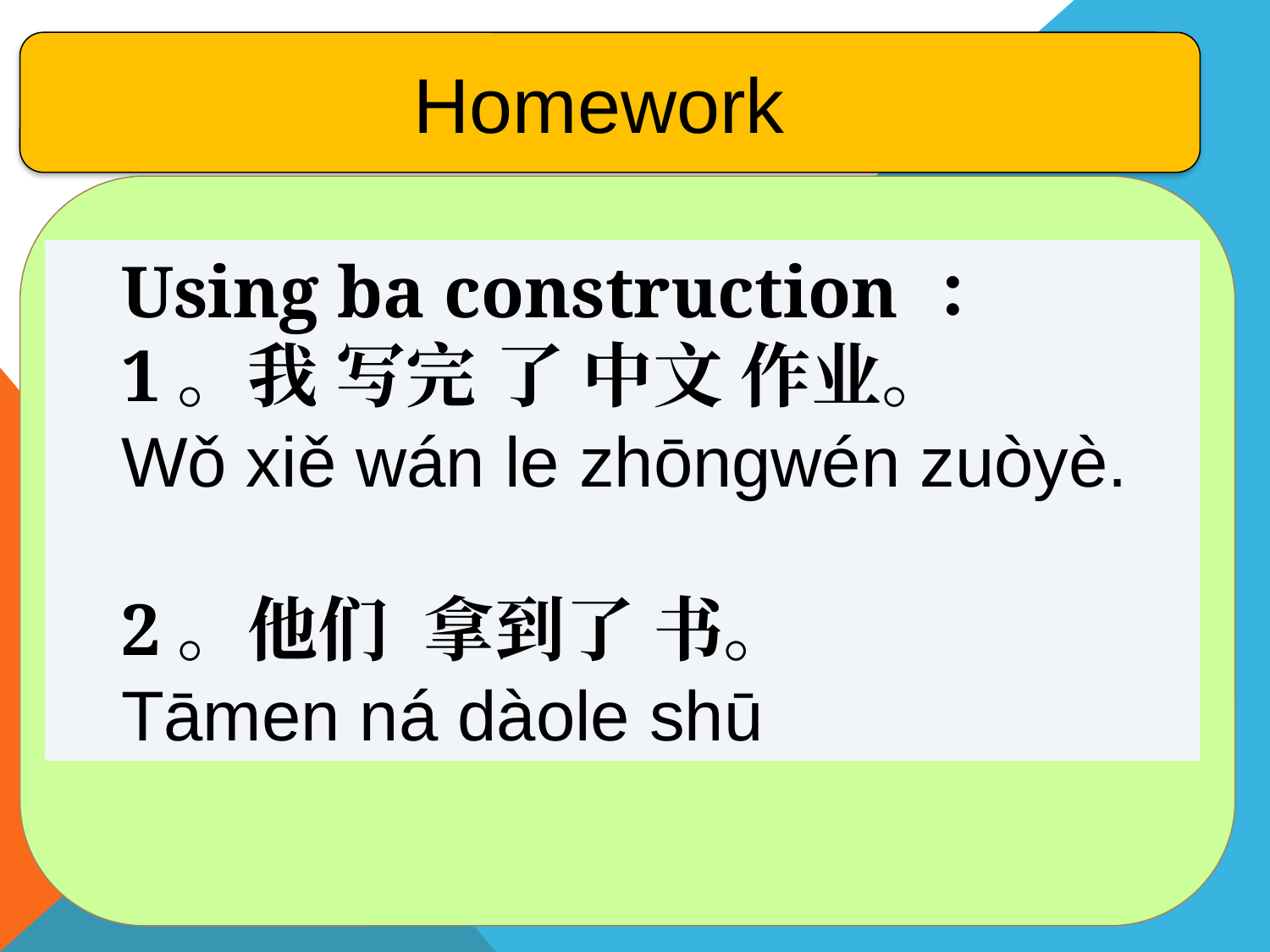

Homework

Using ba construction ：
1。我 写完 了 中文 作业。
Wǒ xiě wán le zhōngwén zuòyè.

2。他们  拿到了 书。
Tāmen ná dàole shū